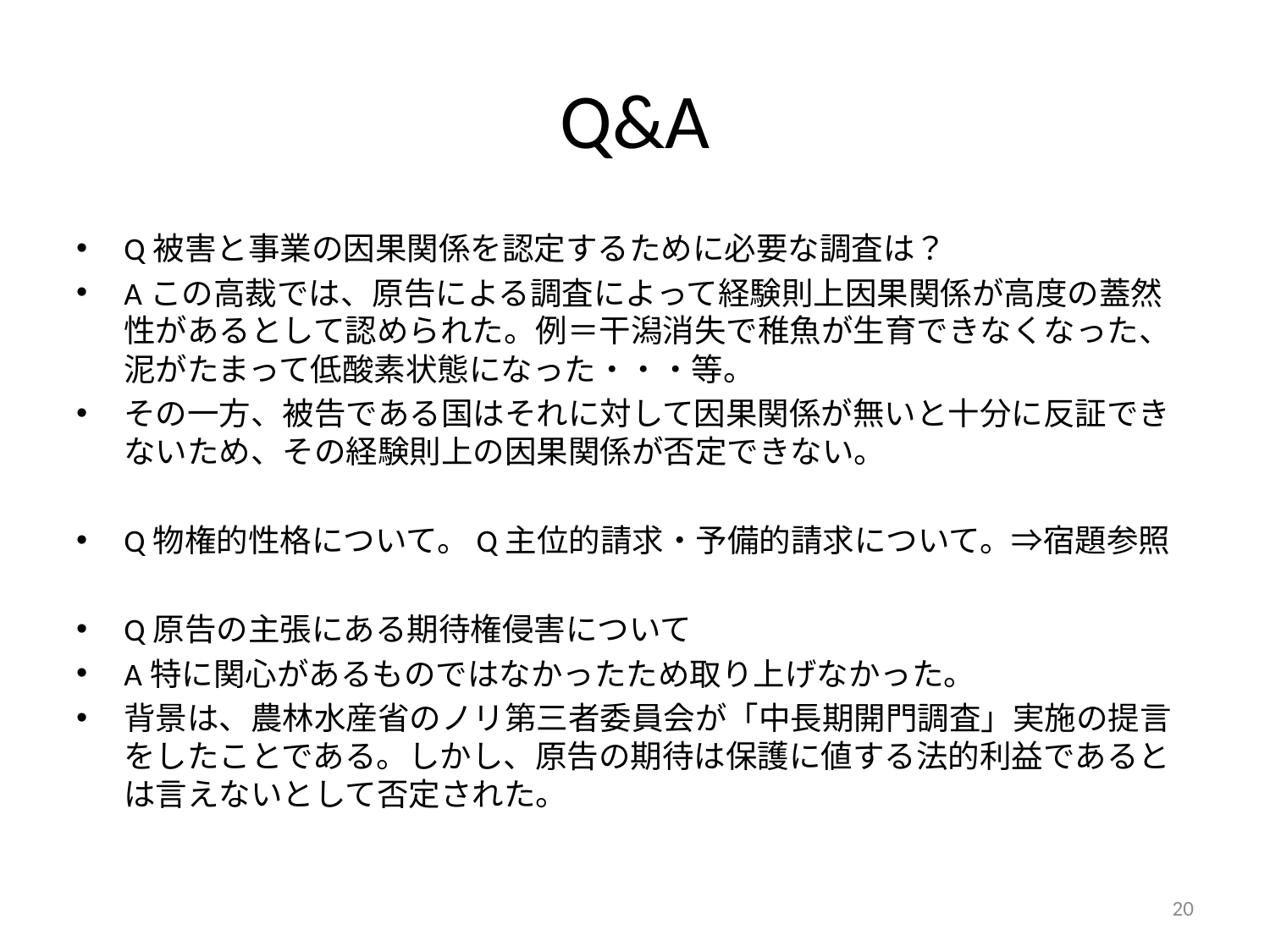

# Q&A
Q被害と事業の因果関係を認定するために必要な調査は？
Aこの高裁では、原告による調査によって経験則上因果関係が高度の蓋然性があるとして認められた。例＝干潟消失で稚魚が生育できなくなった、泥がたまって低酸素状態になった・・・等。
その一方、被告である国はそれに対して因果関係が無いと十分に反証できないため、その経験則上の因果関係が否定できない。

Q物権的性格について。Q主位的請求・予備的請求について。⇒宿題参照

Q原告の主張にある期待権侵害について
A特に関心があるものではなかったため取り上げなかった。
背景は、農林水産省のノリ第三者委員会が「中長期開門調査」実施の提言をしたことである。しかし、原告の期待は保護に値する法的利益であるとは言えないとして否定された。

20